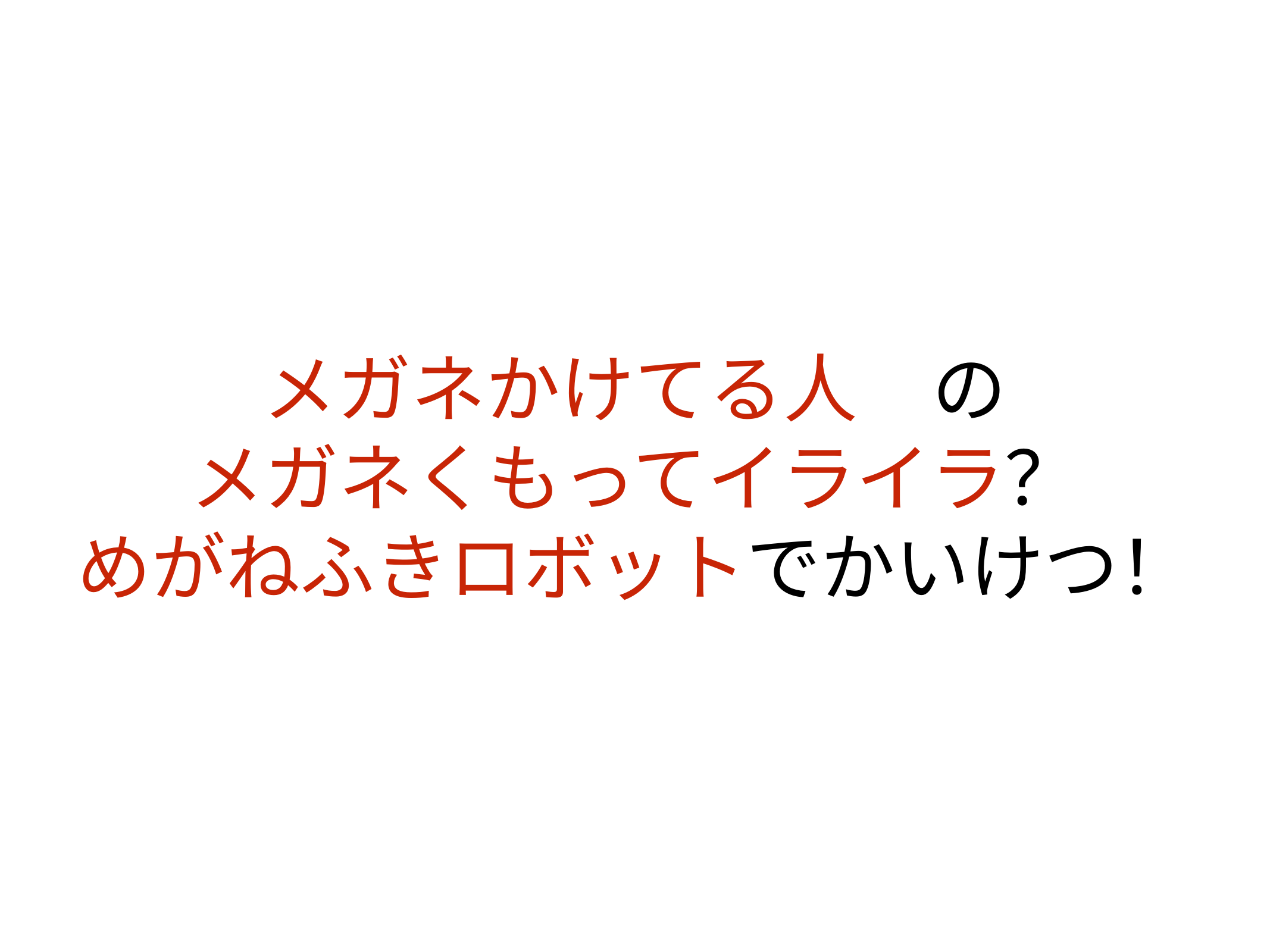

# メガネかけてる人　の
メガネくもってイライラ？
めがねふきロボットでかいけつ！